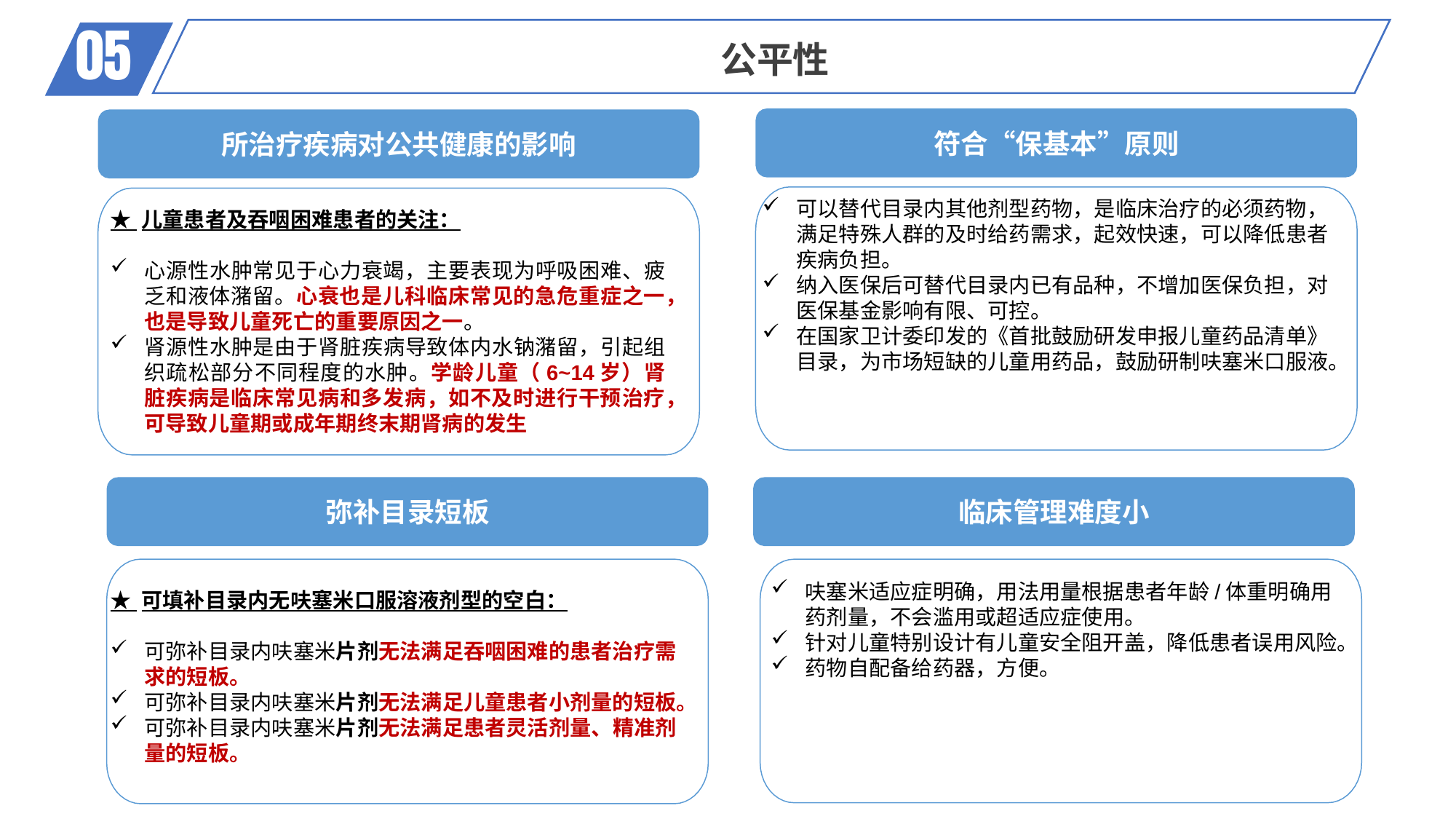

05

公平性
符合“保基本”原则

所治疗疾病对公共健康的影响

可以替代目录内其他剂型药物，是临床治疗的必须药物，满足特殊人群的及时给药需求，起效快速，可以降低患者疾病负担。
纳入医保后可替代目录内已有品种，不增加医保负担，对医保基金影响有限、可控。
在国家卫计委印发的《首批鼓励研发申报儿童药品清单》目录，为市场短缺的儿童用药品，鼓励研制呋塞米口服液。
★ 儿童患者及吞咽困难患者的关注：

心源性水肿常见于心力衰竭，主要表现为呼吸困难、疲乏和液体潴留。心衰也是儿科临床常见的急危重症之一，也是导致儿童死亡的重要原因之一。
肾源性水肿是由于肾脏疾病导致体内水钠潴留，引起组织疏松部分不同程度的水肿。学龄儿童（6~14岁）肾脏疾病是临床常见病和多发病，如不及时进行干预治疗，可导致儿童期或成年期终末期肾病的发生
弥补目录短板

临床管理难度小

★ 可填补目录内无呋塞米口服溶液剂型的空白：

可弥补目录内呋塞米片剂无法满足吞咽困难的患者治疗需求的短板。
可弥补目录内呋塞米片剂无法满足儿童患者小剂量的短板。
可弥补目录内呋塞米片剂无法满足患者灵活剂量、精准剂量的短板。
呋塞米适应症明确，用法用量根据患者年龄/体重明确用药剂量，不会滥用或超适应症使用。
针对儿童特别设计有儿童安全阻开盖，降低患者误用风险。
药物自配备给药器，方便。